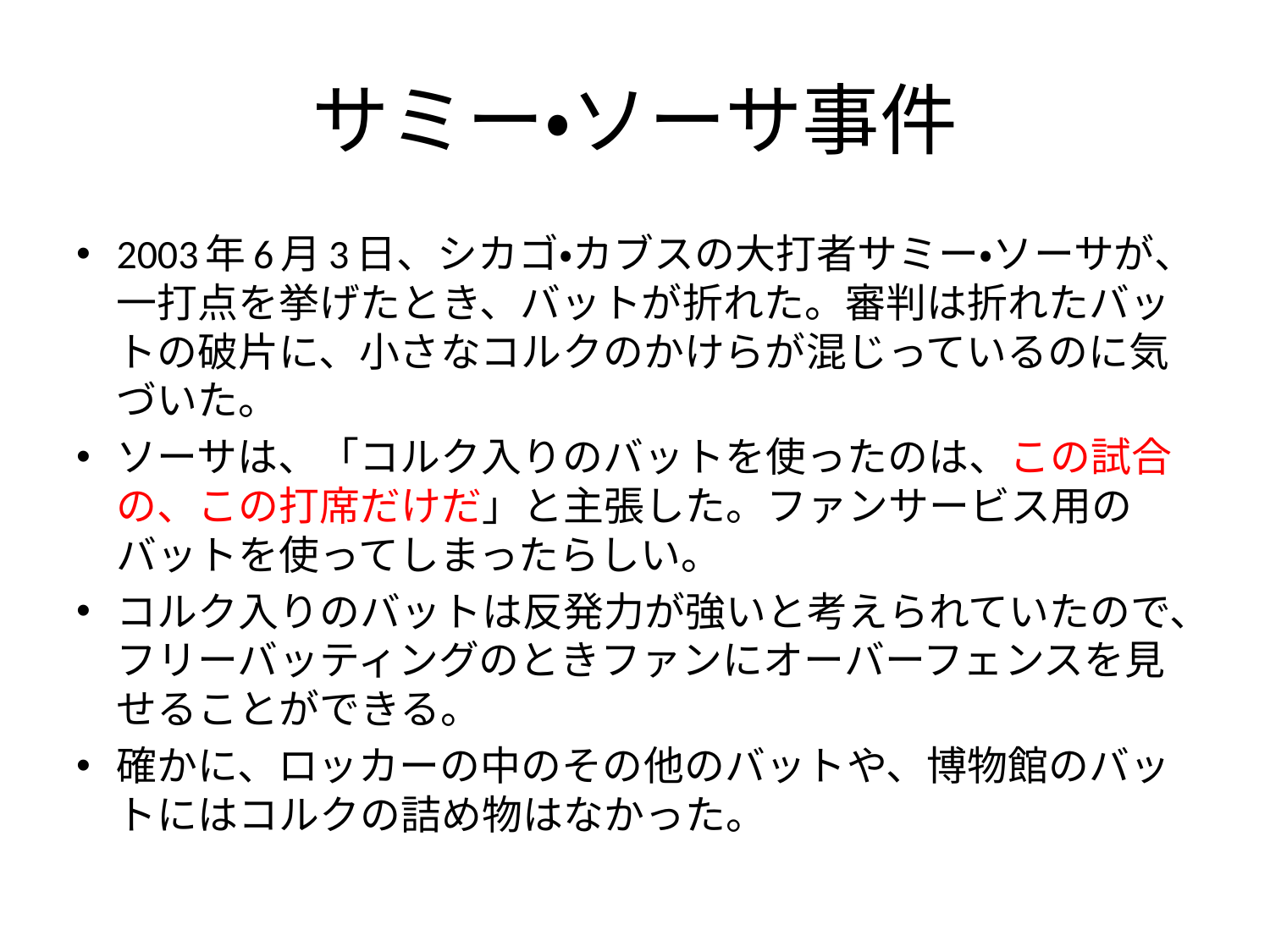

# サミー・ソーサ事件
2003年6月3日、シカゴ・カブスの大打者サミー・ソーサが、一打点を挙げたとき、バットが折れた。審判は折れたバットの破片に、小さなコルクのかけらが混じっているのに気づいた。
ソーサは、「コルク入りのバットを使ったのは、この試合の、この打席だけだ」と主張した。ファンサービス用のバットを使ってしまったらしい。
コルク入りのバットは反発力が強いと考えられていたので、フリーバッティングのときファンにオーバーフェンスを見せることができる。
確かに、ロッカーの中のその他のバットや、博物館のバットにはコルクの詰め物はなかった。